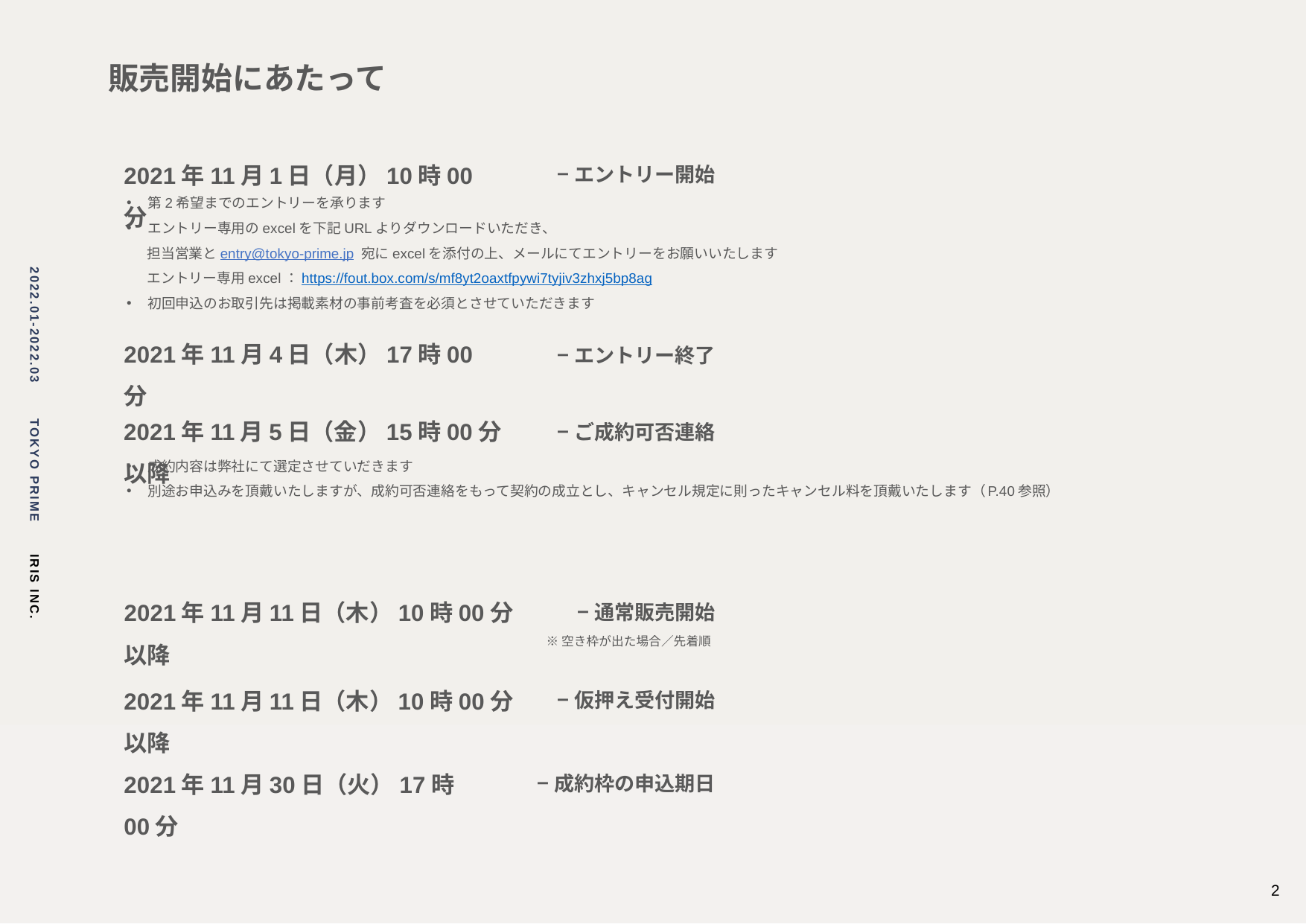

販売開始にあたって
2021年11月1日（月）10時00分
−エントリー開始
第2希望までのエントリーを承ります
エントリー専用のexcelを下記URLよりダウンロードいただき、
担当営業とentry@tokyo-prime.jp 宛にexcelを添付の上、メールにてエントリーをお願いいたします
エントリー専用excel：https://fout.box.com/s/mf8yt2oaxtfpywi7tyjiv3zhxj5bp8ag
初回申込のお取引先は掲載素材の事前考査を必須とさせていただきます
2021年11月4日（木）17時00分
−エントリー終了
2021年11月5日（金）15時00分以降
成約内容は弊社にて選定させていだきます
別途お申込みを頂戴いたしますが、成約可否連絡をもって契約の成立とし、キャンセル規定に則ったキャンセル料を頂戴いたします（P.40参照）
−ご成約可否連絡
2021年11月11日（木）10時00分 以降
−通常販売開始
※空き枠が出た場合／先着順
2021年11月11日（木）10時00分 以降
−仮押え受付開始
2021年11月30日（火）17時00分
−成約枠の申込期日